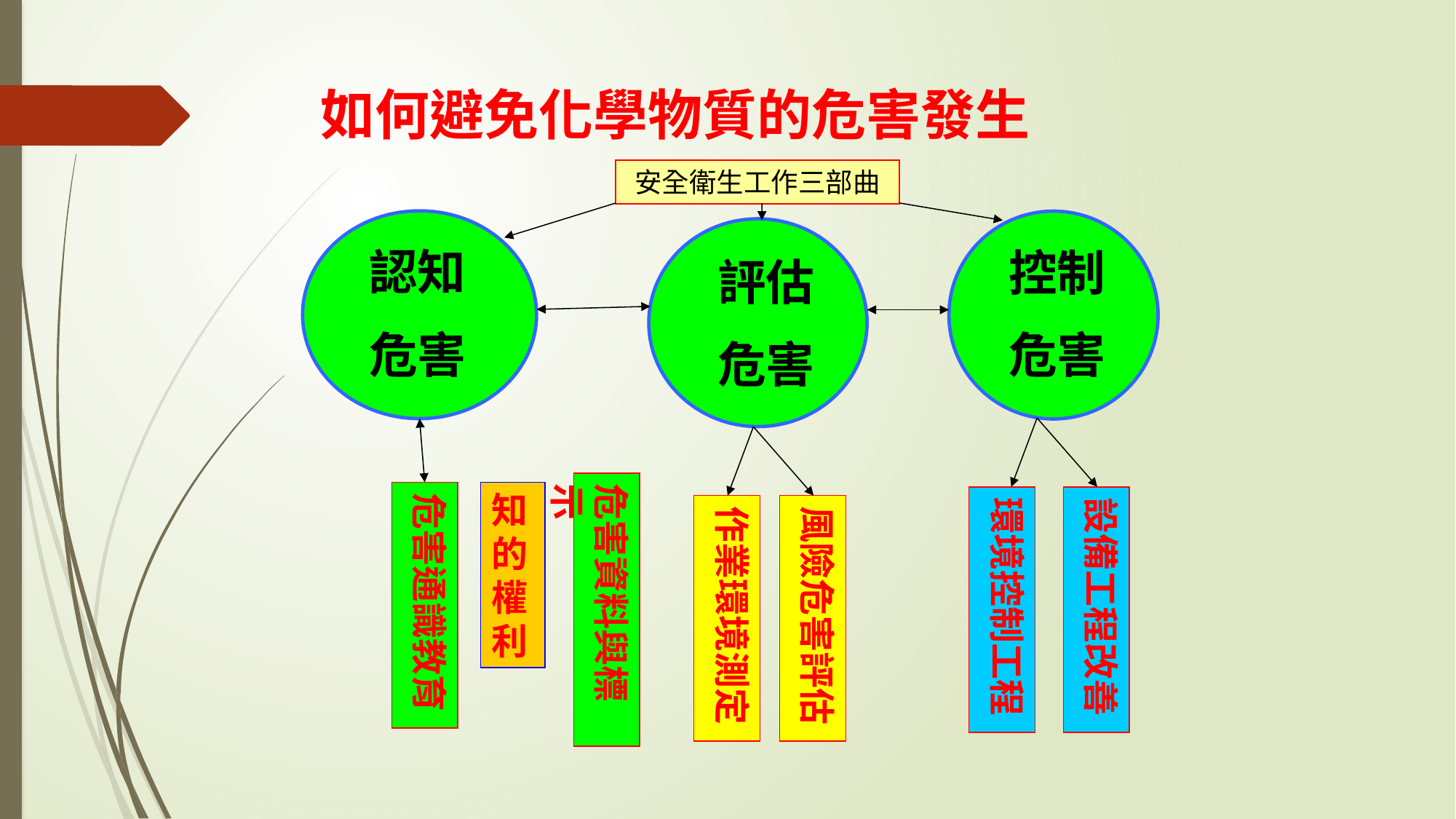

# 如何避免化學物質的危害發生
安全衛生工作三部曲

認知
危害
控制
危害
評估
危害

危害資料與標示
危害通識教育
知的權利
環境控制工程
設備工程改善
作業環境測定
風險危害評估